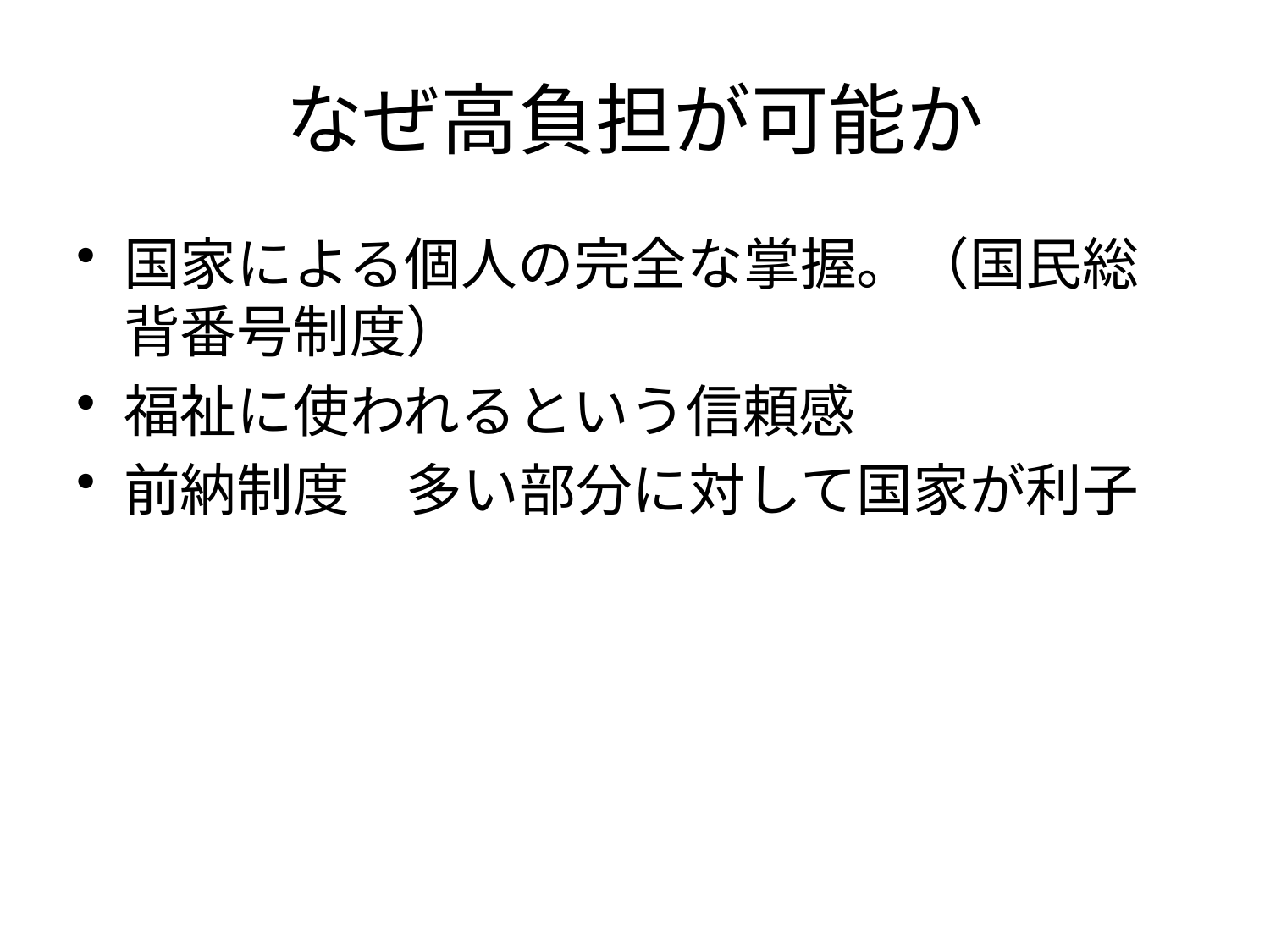

# なぜ高負担が可能か
国家による個人の完全な掌握。（国民総背番号制度）
福祉に使われるという信頼感
前納制度　多い部分に対して国家が利子